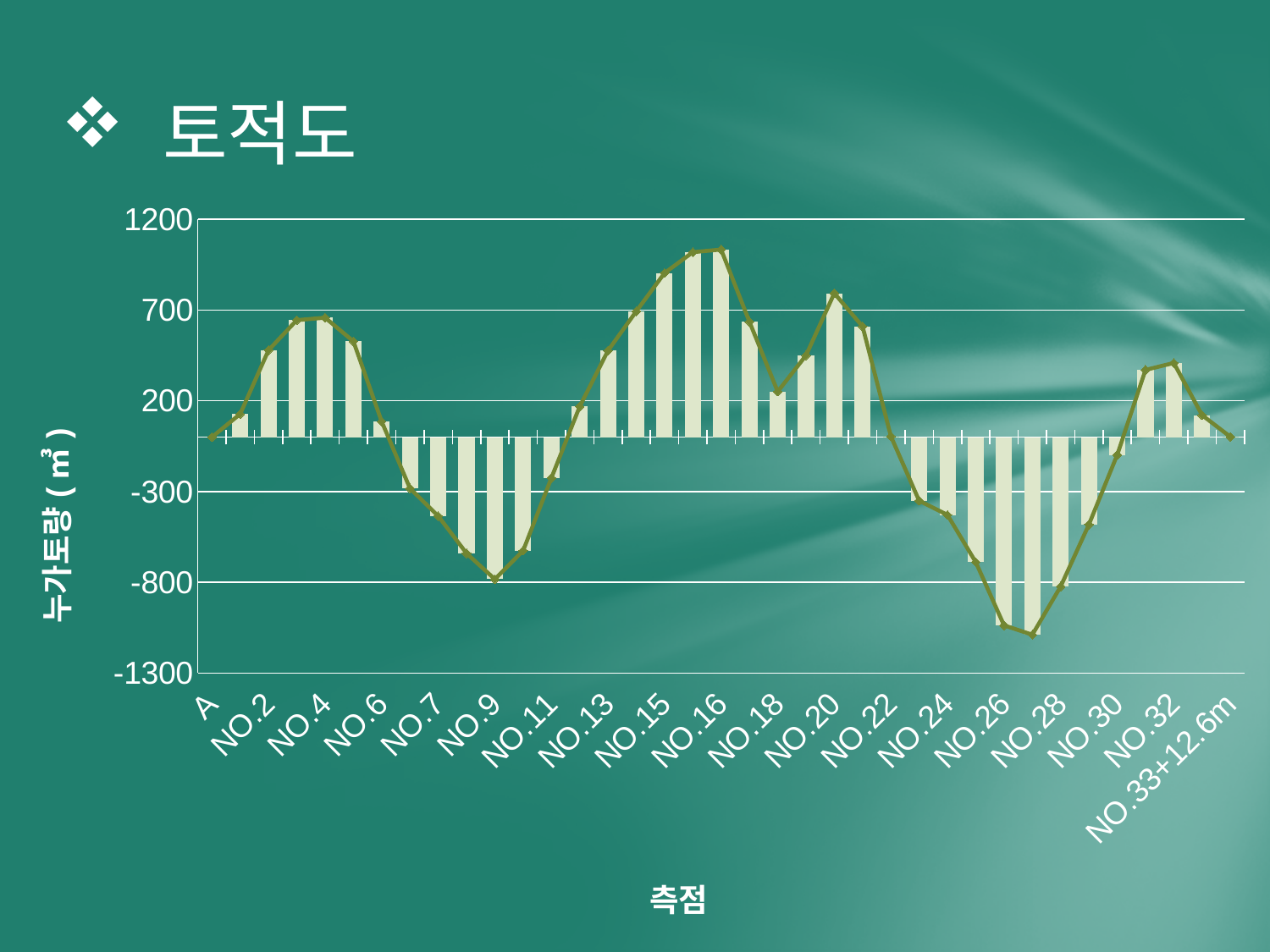

# 토적도

### Chart

| Category | 누가토량(㎥) |  |
|---|---|---|
| A | None | None |
| NO.1 | 127.35199999999999 | 127.35199999999999 |
| NO.2 | 478.58799999999974 | 478.58799999999974 |
| NO.3 | 644.2054444444444 | 644.2054444444444 |
| NO.4 | 657.6436666666676 | 657.6436666666676 |
| NO.5 | 527.4273333333334 | 527.4273333333334 |
| NO.6 | 86.30511111111119 | 86.30511111111119 |
| NO.6+12m | -282.0975555555553 | -282.0975555555553 |
| NO.7 | -434.8486666666671 | -434.8486666666671 |
| NO.8 | -640.3042222222222 | -640.3042222222222 |
| NO.9 | -782.8784444444443 | -782.8784444444443 |
| NO.10 | -625.2495555555555 | -625.2495555555555 |
| NO.11 | -224.97355555555515 | -224.97355555555515 |
| NO.12 | 168.43744444444474 | 168.43744444444474 |
| NO.13 | 476.33744444444454 | 476.33744444444454 |
| NO.14 | 692.5964444444444 | 692.5964444444444 |
| NO.15 | 903.6804444444447 | 903.6804444444447 |
| NO.15+10.9m | 1018.490689444444 | 1018.490689444444 |
| NO.16 | 1033.0042288888874 | 1033.0042288888874 |
| NO.17 | 636.0957844444447 | 636.0957844444447 |
| NO.18 | 250.72578444444446 | 250.72578444444446 |
| NO.19 | 450.00511777777734 | 450.00511777777734 |
| NO.20 | 792.360117777778 | 792.360117777778 |
| NO.21 | 609.119117777778 | 609.119117777778 |
| NO.22 | 4.326895555555774 | 4.326895555555774 |
| NO.23 | -350.3724377777773 | -350.3724377777773 |
| NO.24 | -428.6078822222223 | -428.6078822222223 |
| NO.25 | -688.3973266666673 | -688.3973266666673 |
| NO.26 | -1037.1202155555548 | -1037.1202155555548 |
| NO.27 | -1088.6329933333316 | -1088.6329933333316 |
| NO.28 | -822.970993333333 | -822.970993333333 |
| NO.29 | -481.4119933333329 | -481.4119933333329 |
| NO.30 | -97.94099333333293 | -97.94099333333293 |
| NO.31 | 370.07600666666696 | 370.07600666666696 |
| NO.32 | 408.3386733333341 | 408.3386733333341 |
| NO.33 | 120.76967333333363 | 120.76967333333363 |
| NO.33+12.6m | 1.6711833333336161 | 1.6711833333336161 |